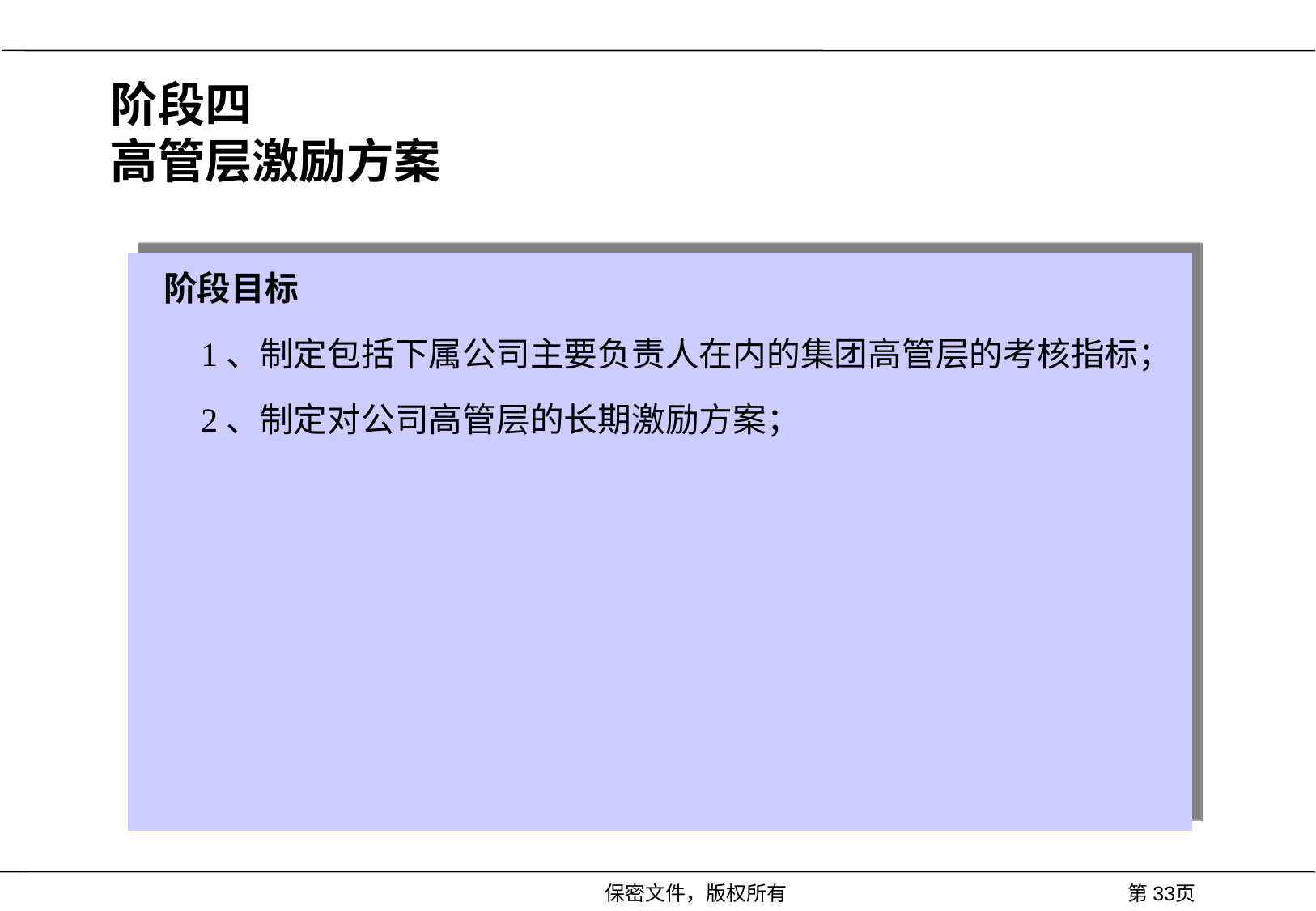

# 阶段四 高管层激励方案
  阶段目标
1、制定包括下属公司主要负责人在内的集团高管层的考核指标；
2、制定对公司高管层的长期激励方案；